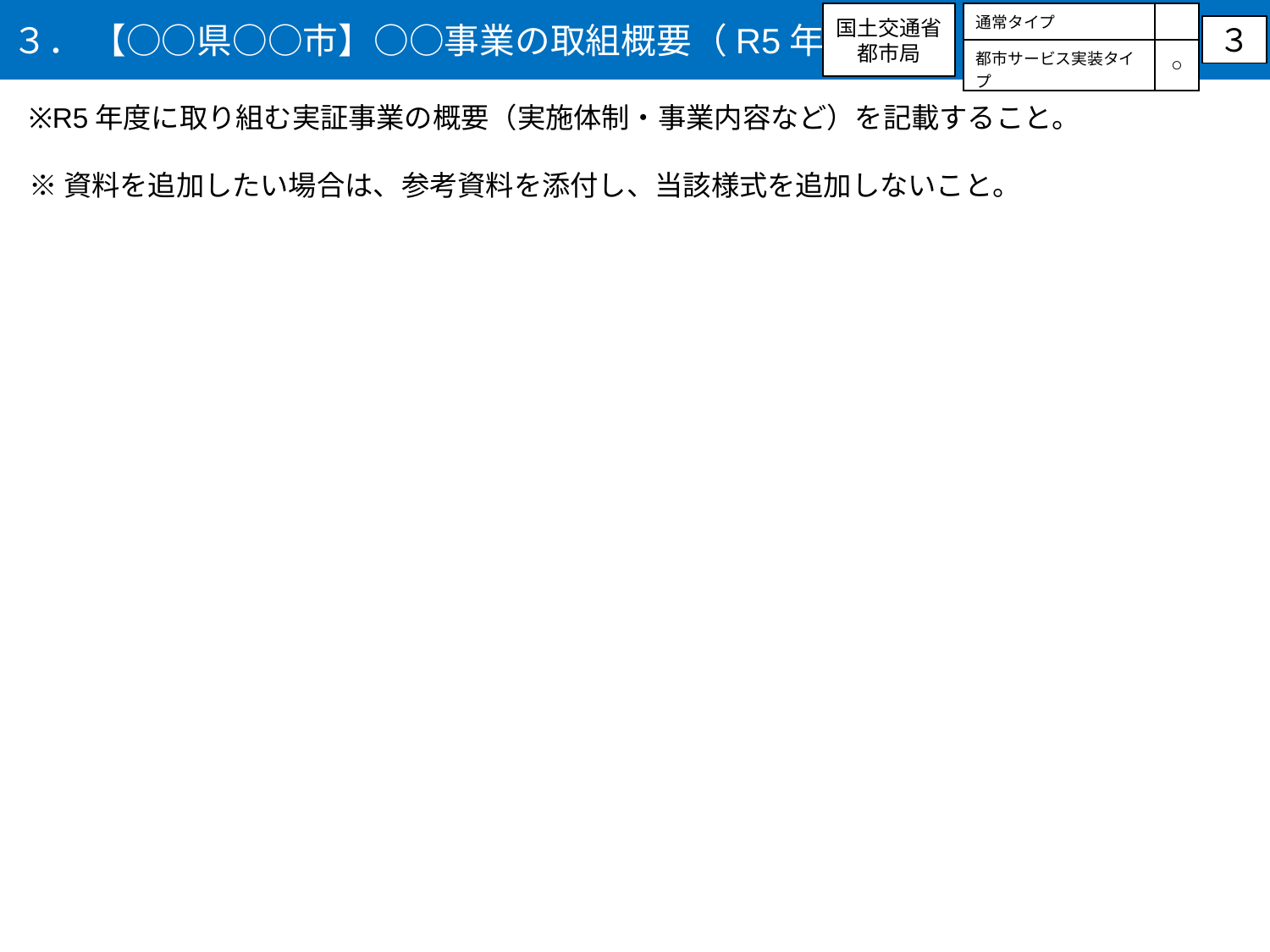

３． 【○○県○○市】○○事業の取組概要（R5年度）
・都市サービス実装タイプで応募する場合に作成してください
国土交通省
都市局
| 通常タイプ |  |
| --- | --- |
| 都市サービス実装タイプ | ○ |
３
※R5年度に取り組む実証事業の概要（実施体制・事業内容など）を記載すること。

※資料を追加したい場合は、参考資料を添付し、当該様式を追加しないこと。